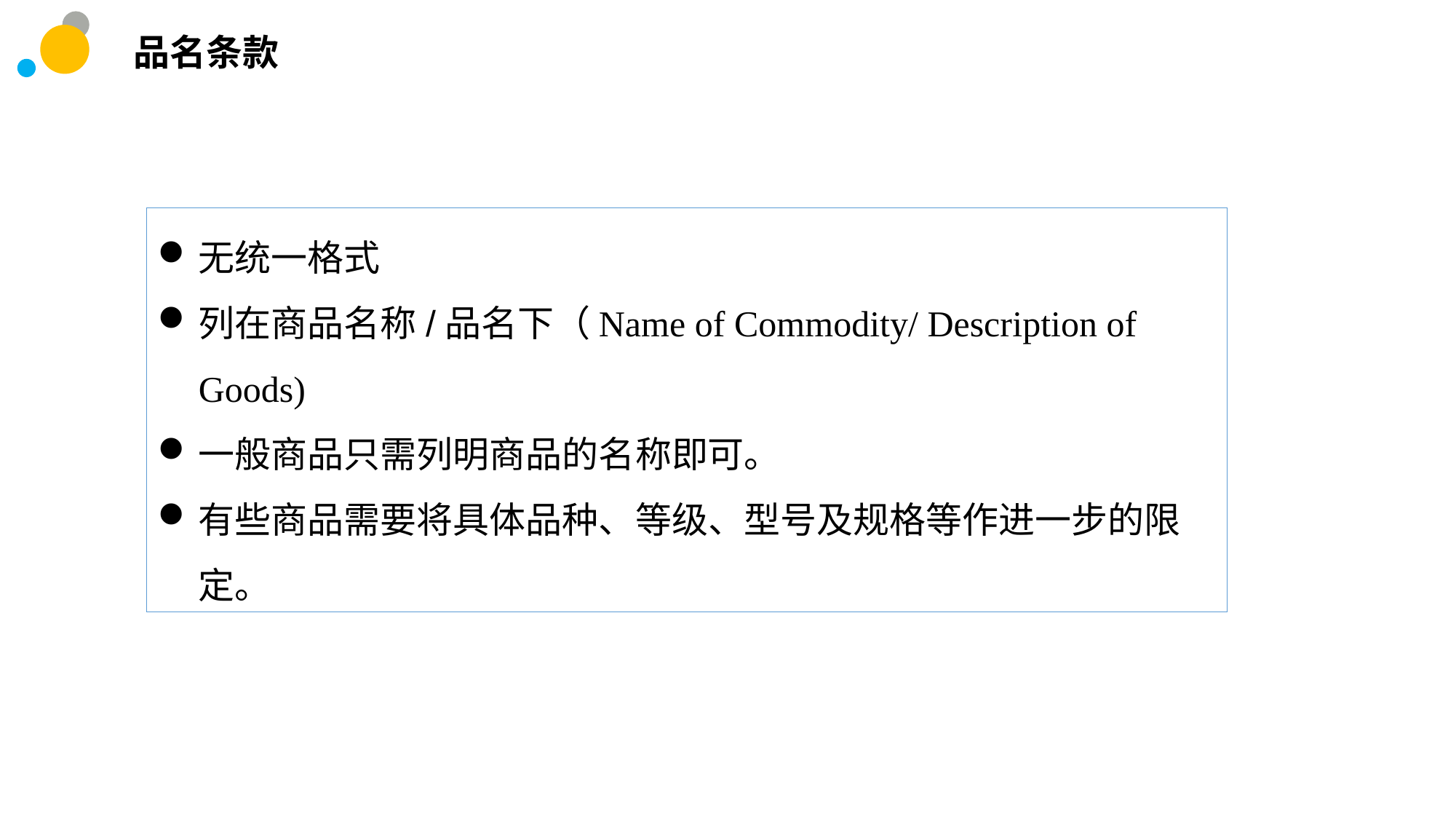

品名条款
无统一格式
列在商品名称/品名下（Name of Commodity/ Description of Goods)
一般商品只需列明商品的名称即可。
有些商品需要将具体品种、等级、型号及规格等作进一步的限定。